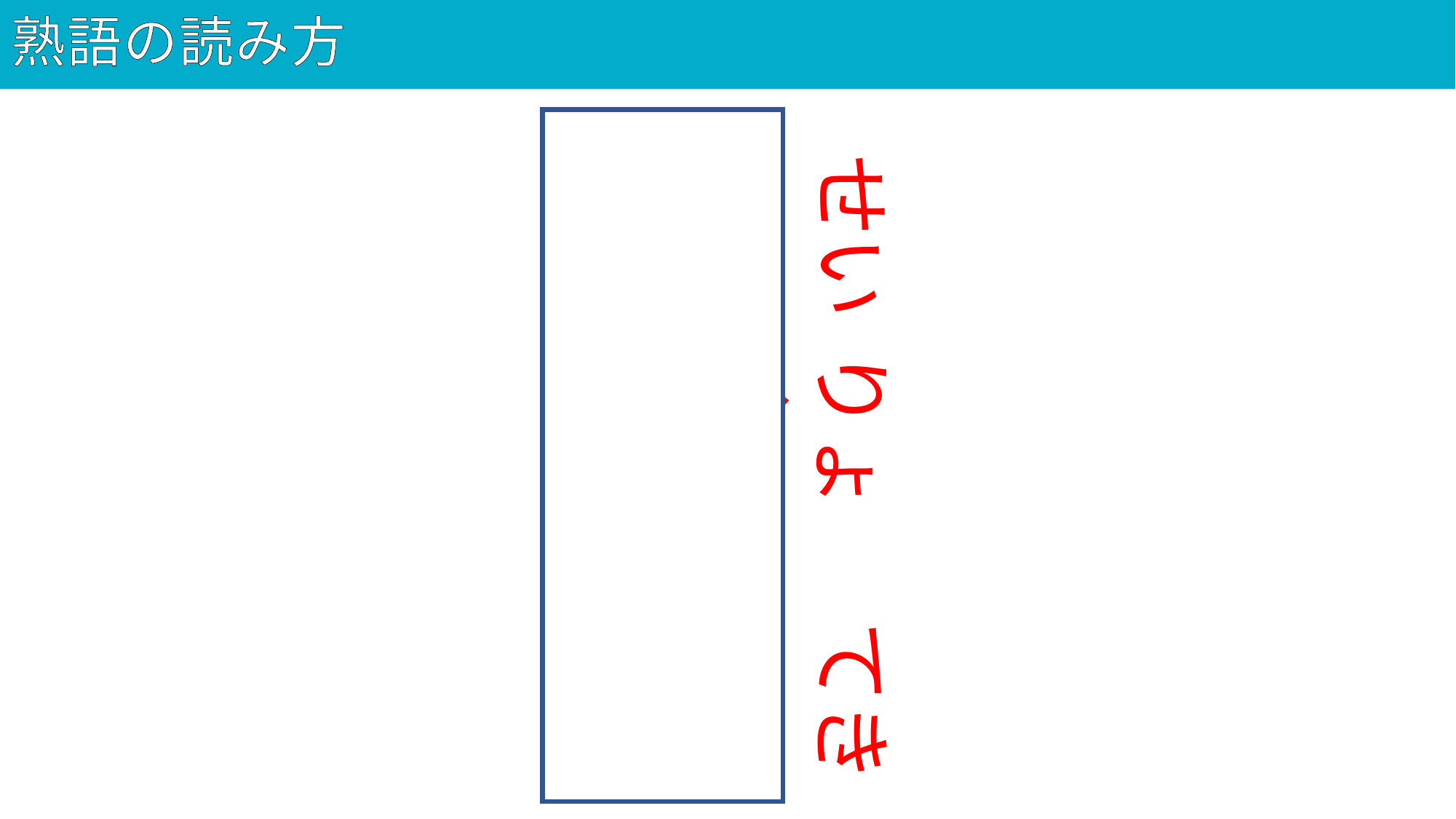

# 熟語の読み方
83
精力的

せい
りょく
てき